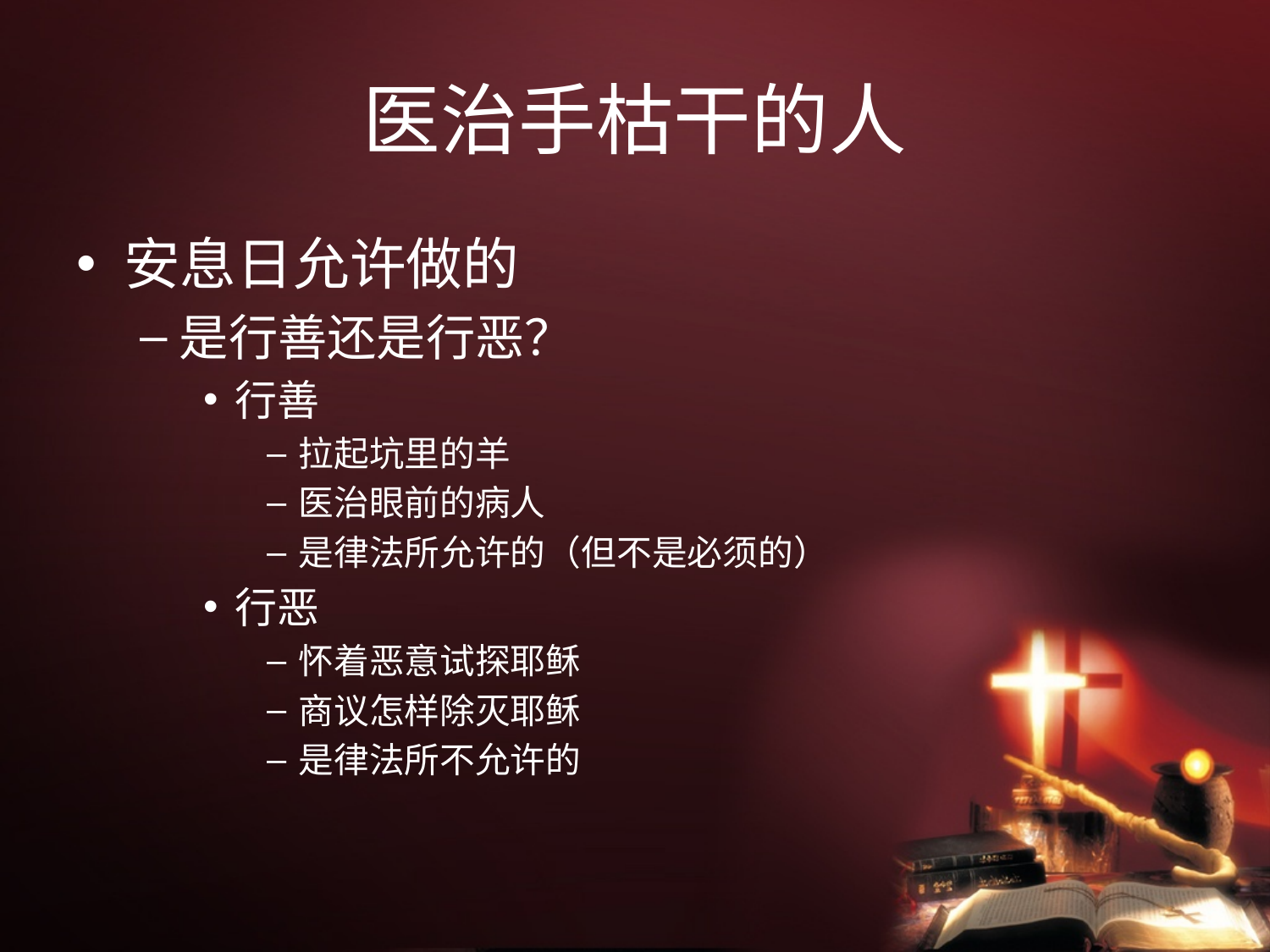

# 医治手枯干的人
安息日允许做的
是行善还是行恶？
行善
拉起坑里的羊
医治眼前的病人
是律法所允许的（但不是必须的）
行恶
怀着恶意试探耶稣
商议怎样除灭耶稣
是律法所不允许的